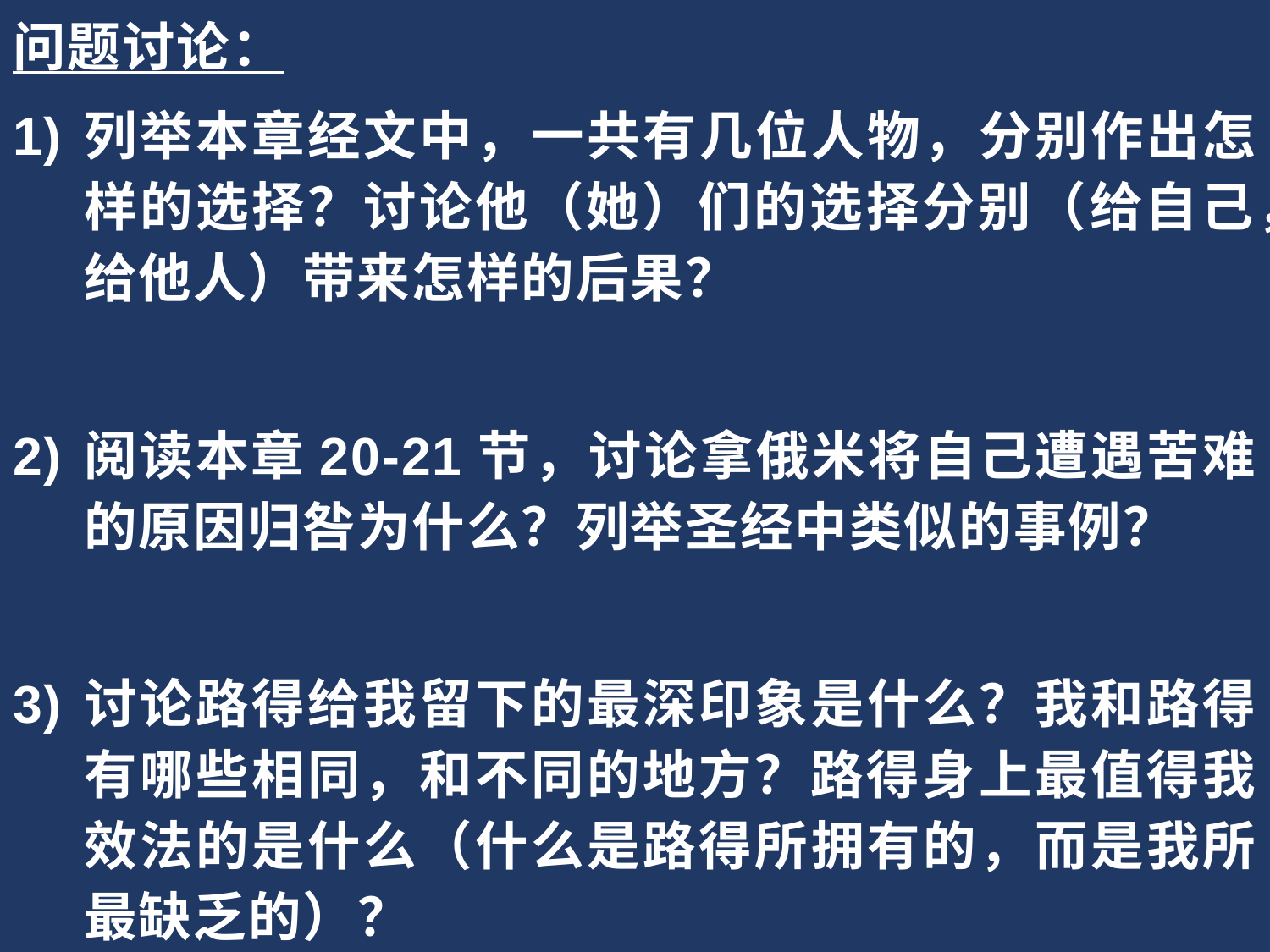

问题讨论：
列举本章经文中，一共有几位人物，分别作出怎样的选择？讨论他（她）们的选择分别（给自己，给他人）带来怎样的后果？

阅读本章20-21节，讨论拿俄米将自己遭遇苦难的原因归咎为什么？列举圣经中类似的事例？

讨论路得给我留下的最深印象是什么？我和路得有哪些相同，和不同的地方？路得身上最值得我效法的是什么（什么是路得所拥有的，而是我所最缺乏的）？